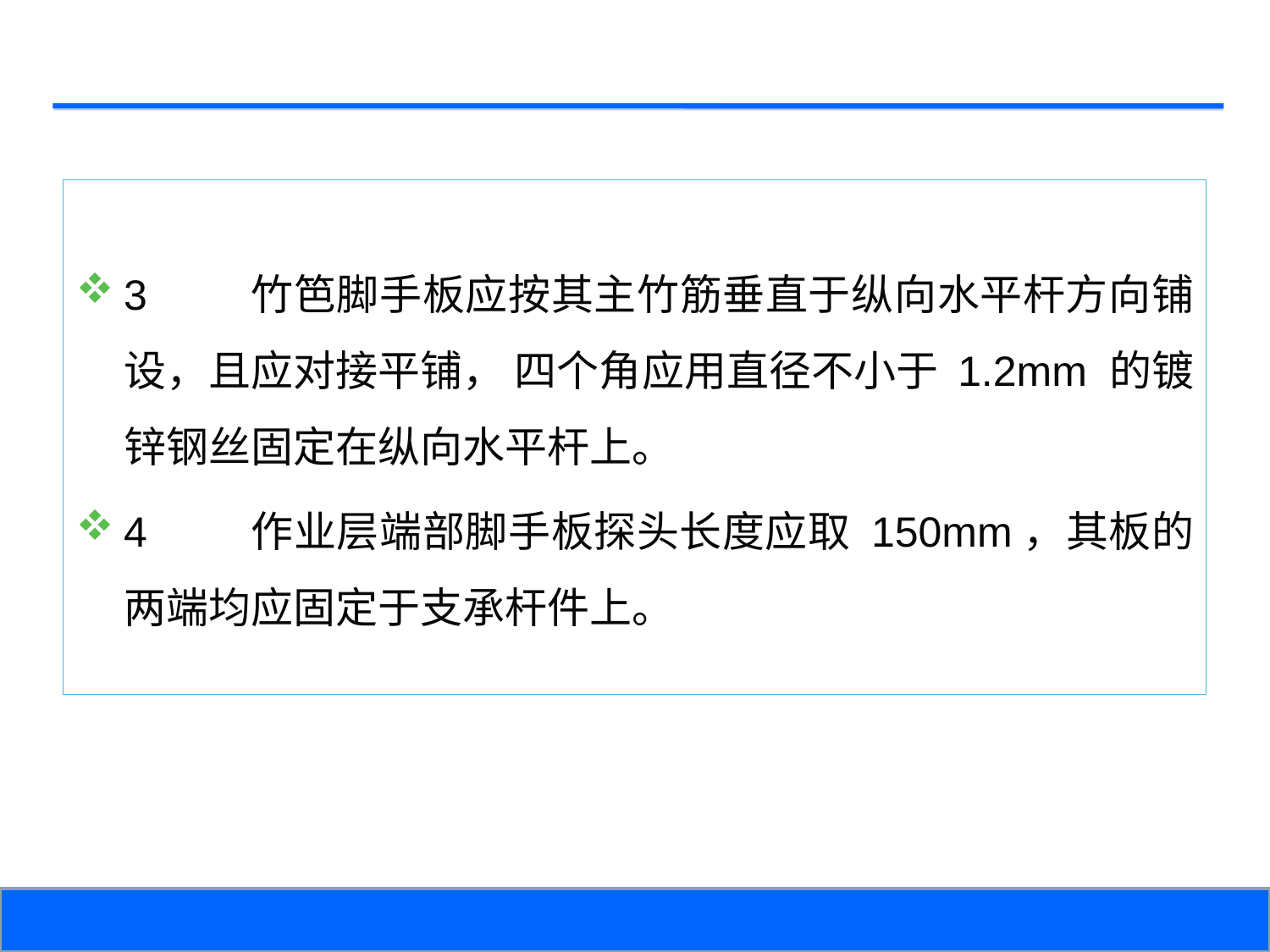

3	竹笆脚手板应按其主竹筋垂直于纵向水平杆方向铺设，且应对接平铺， 四个角应用直径不小于 1.2mm 的镀锌钢丝固定在纵向水平杆上。
4	作业层端部脚手板探头长度应取 150mm，其板的两端均应固定于支承杆件上。